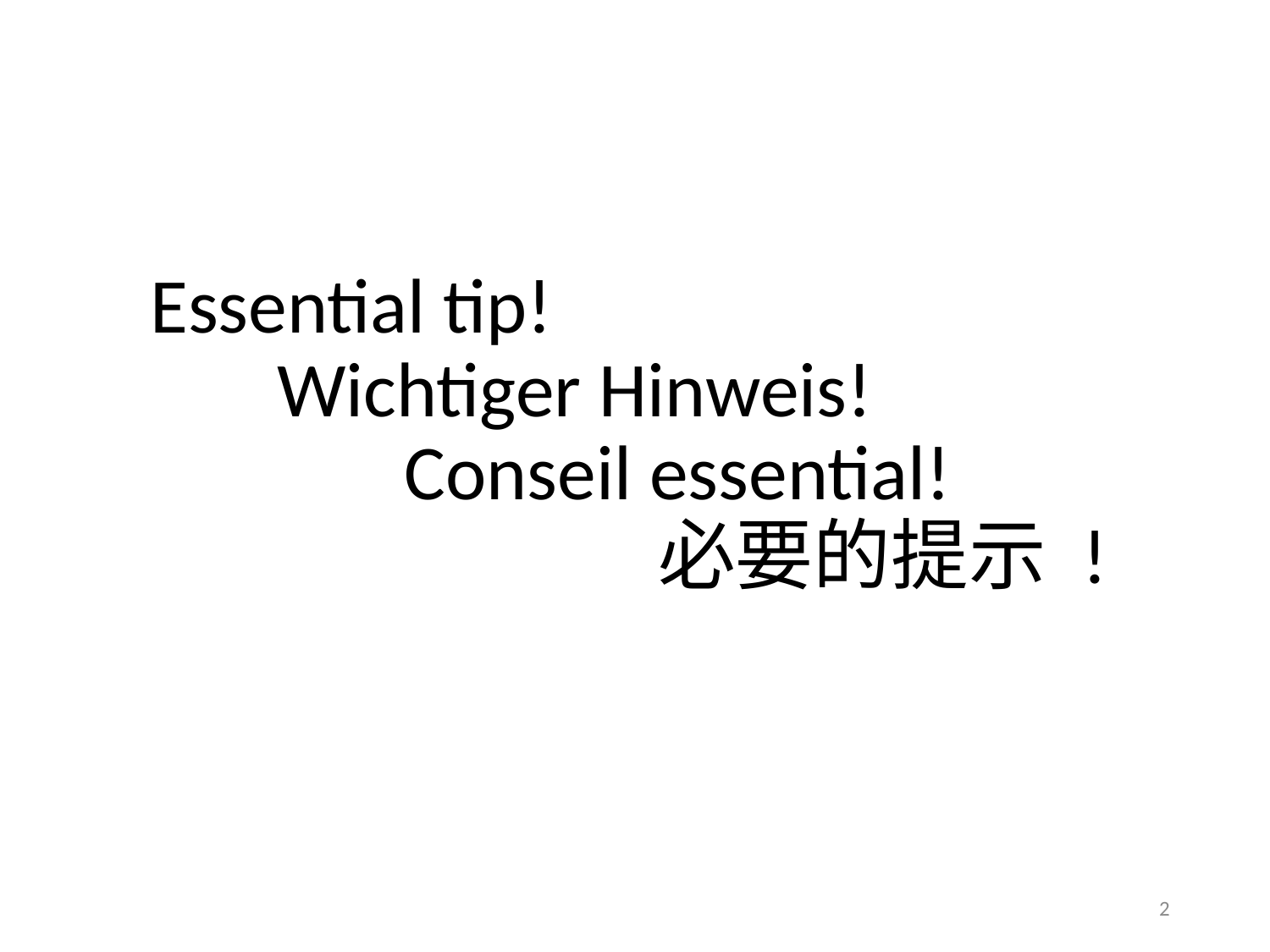

# Essential tip! Wichtiger Hinweis! Conseil essential! 必要的提示 !
2